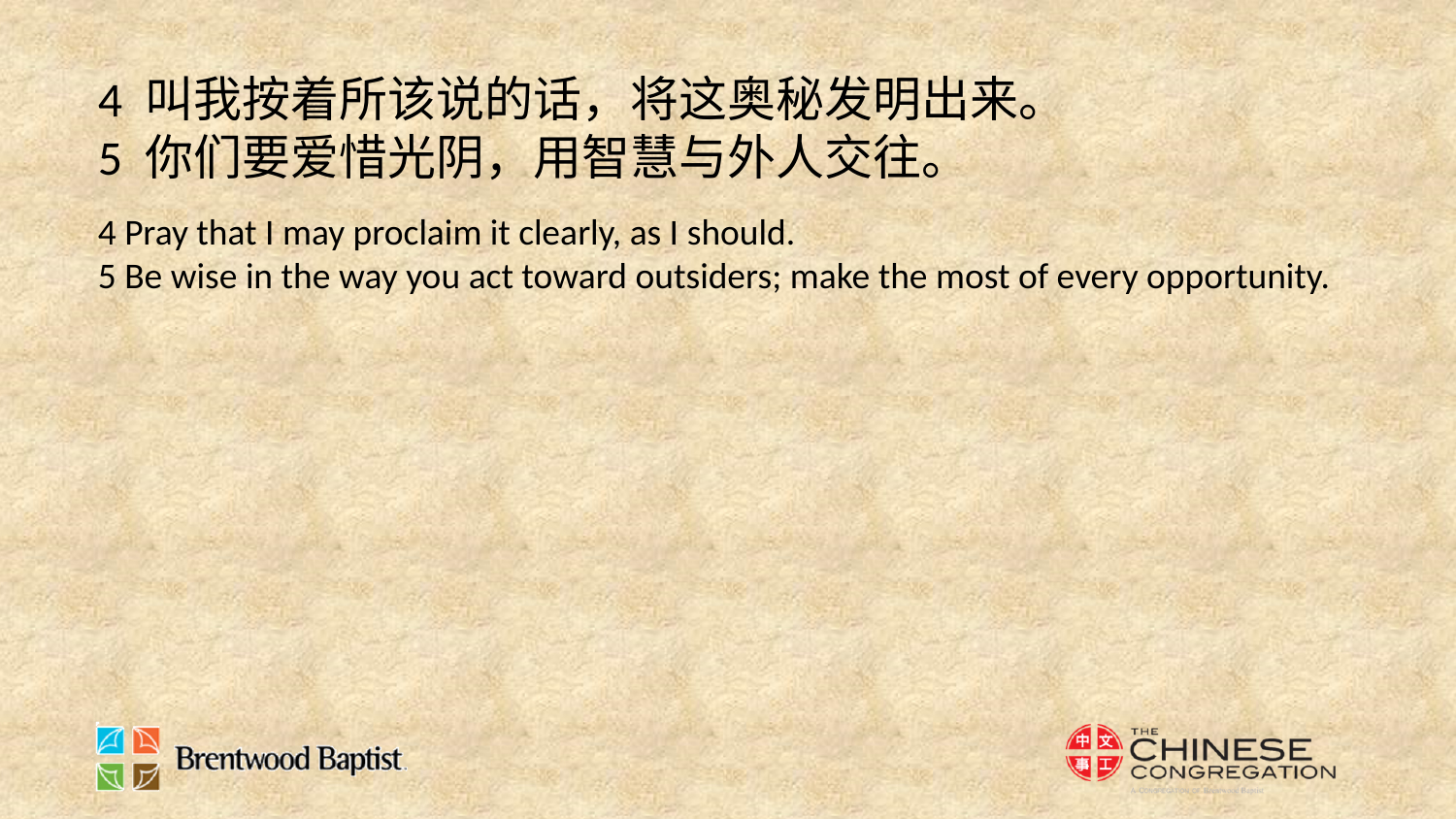

4 叫我按着所该说的话，将这奥秘发明出来。
5 你们要爱惜光阴，用智慧与外人交往。

4 Pray that I may proclaim it clearly, as I should.
5 Be wise in the way you act toward outsiders; make the most of every opportunity.